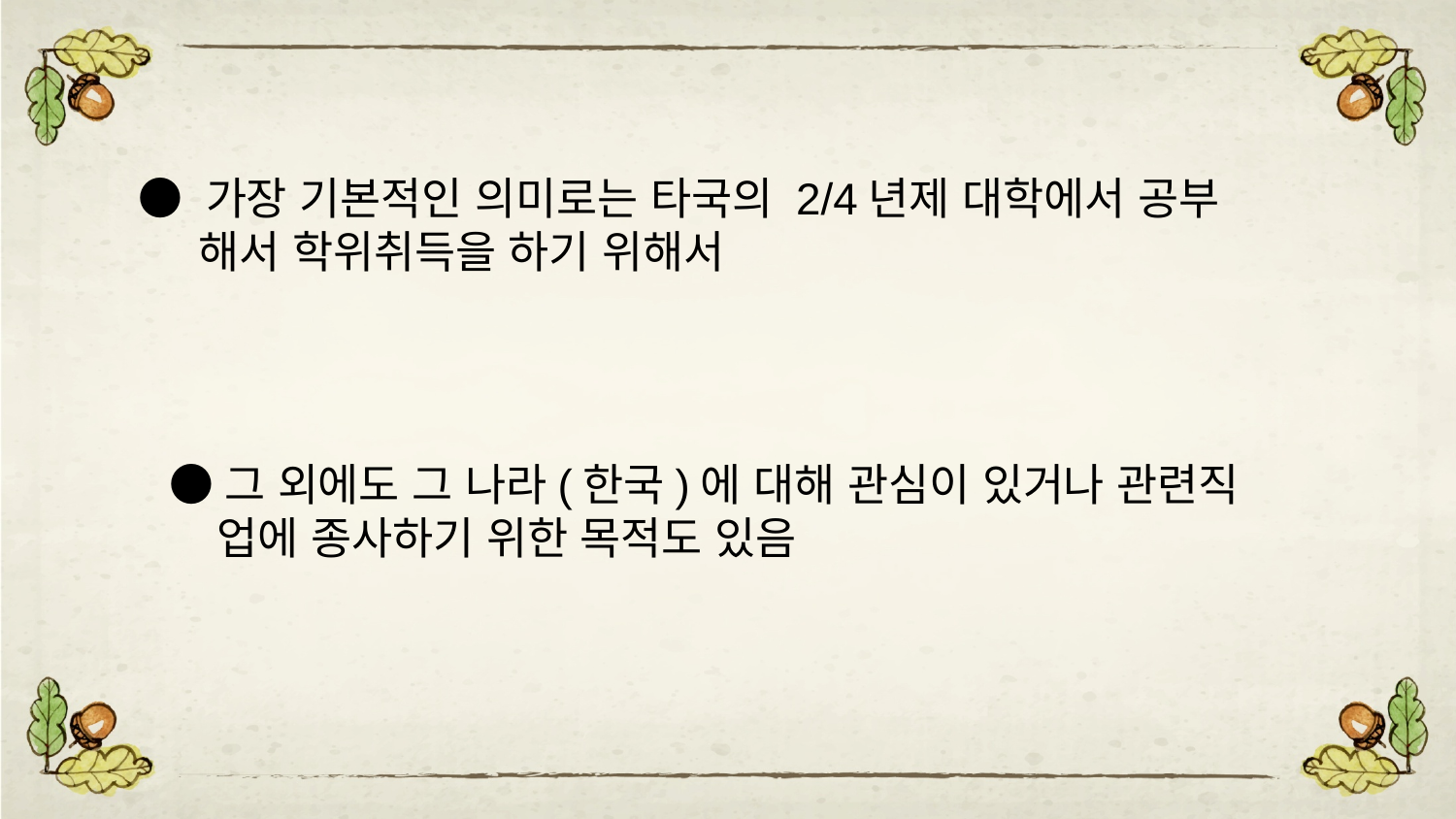

● 가장 기본적인 의미로는 타국의 2/4년제 대학에서 공부
    해서 학위취득을 하기 위해서
●그 외에도 그 나라(한국)에 대해 관심이 있거나 관련직
   업에 종사하기 위한 목적도 있음